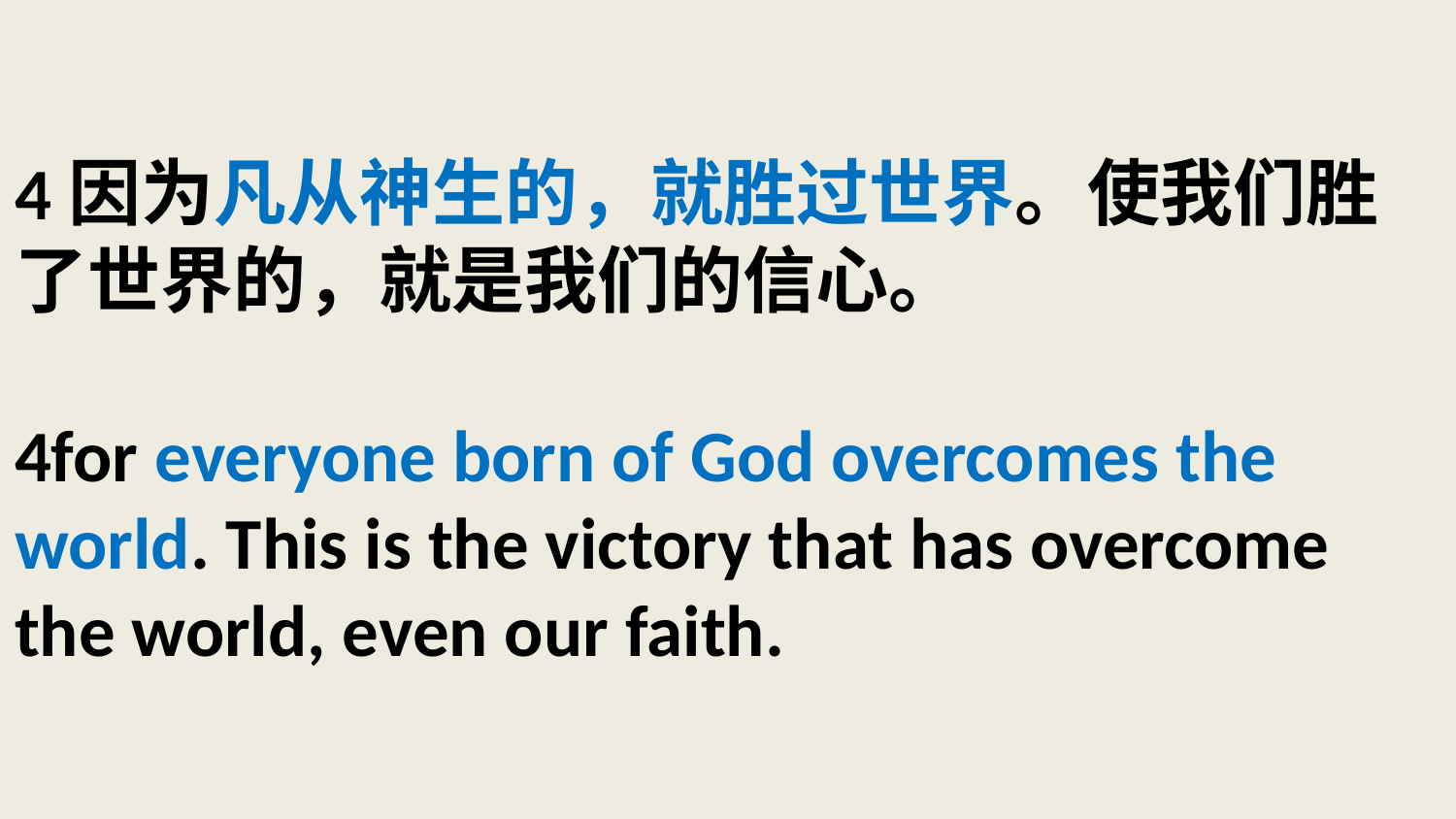

# 4因为凡从神生的，就胜过世界。使我们胜了世界的，就是我们的信心。 4for everyone born of God overcomes the world. This is the victory that has overcome the world, even our faith.